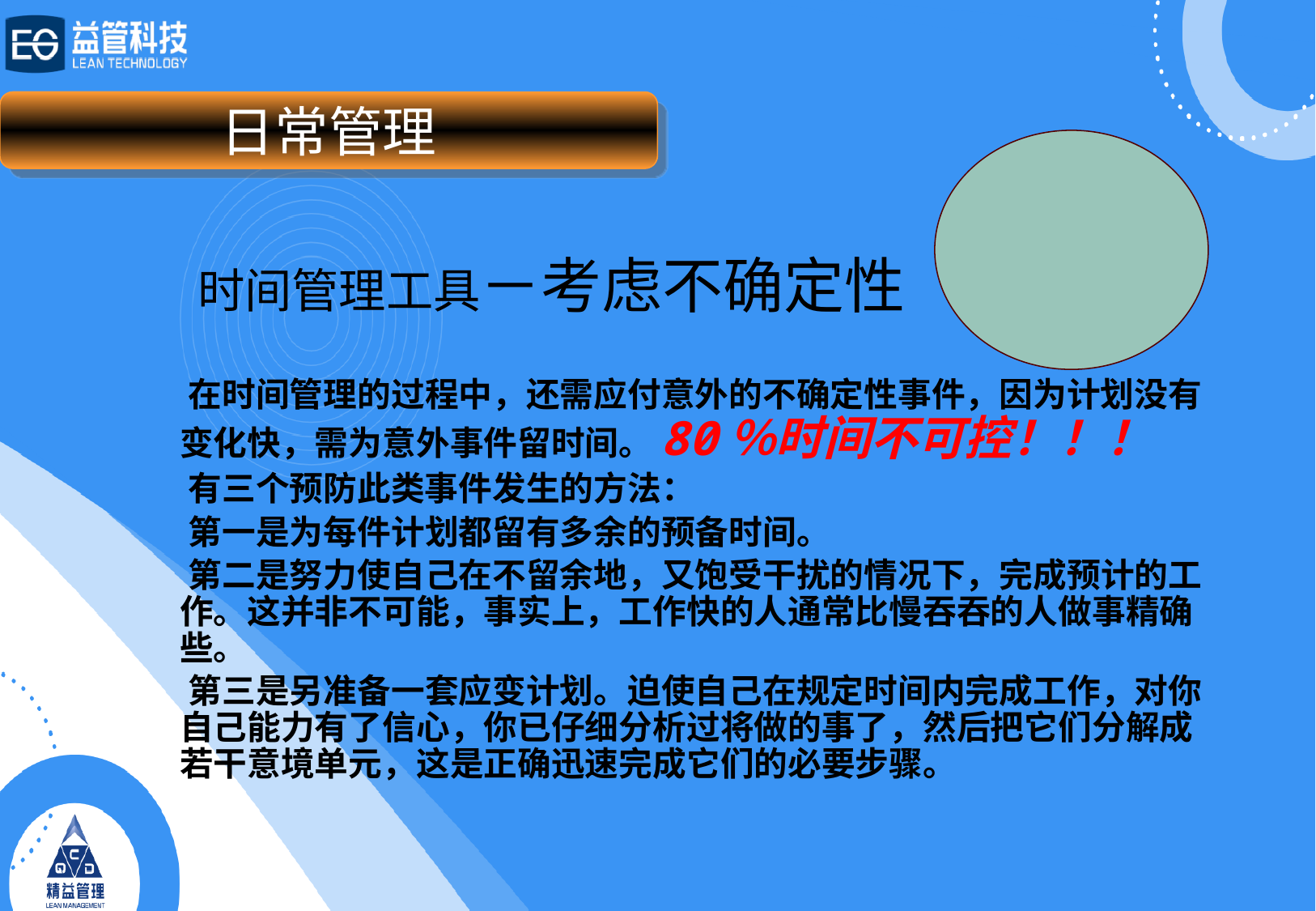

日常管理

时间管理工具－考虑不确定性
      在时间管理的过程中，还需应付意外的不确定性事件，因为计划没有变化快，需为意外事件留时间。80％时间不可控！！！
      有三个预防此类事件发生的方法：
      第一是为每件计划都留有多余的预备时间。
      第二是努力使自己在不留余地，又饱受干扰的情况下，完成预计的工作。这并非不可能，事实上，工作快的人通常比慢吞吞的人做事精确些。
      第三是另准备一套应变计划。迫使自己在规定时间内完成工作，对你自己能力有了信心，你已仔细分析过将做的事了，然后把它们分解成若干意境单元，这是正确迅速完成它们的必要步骤。